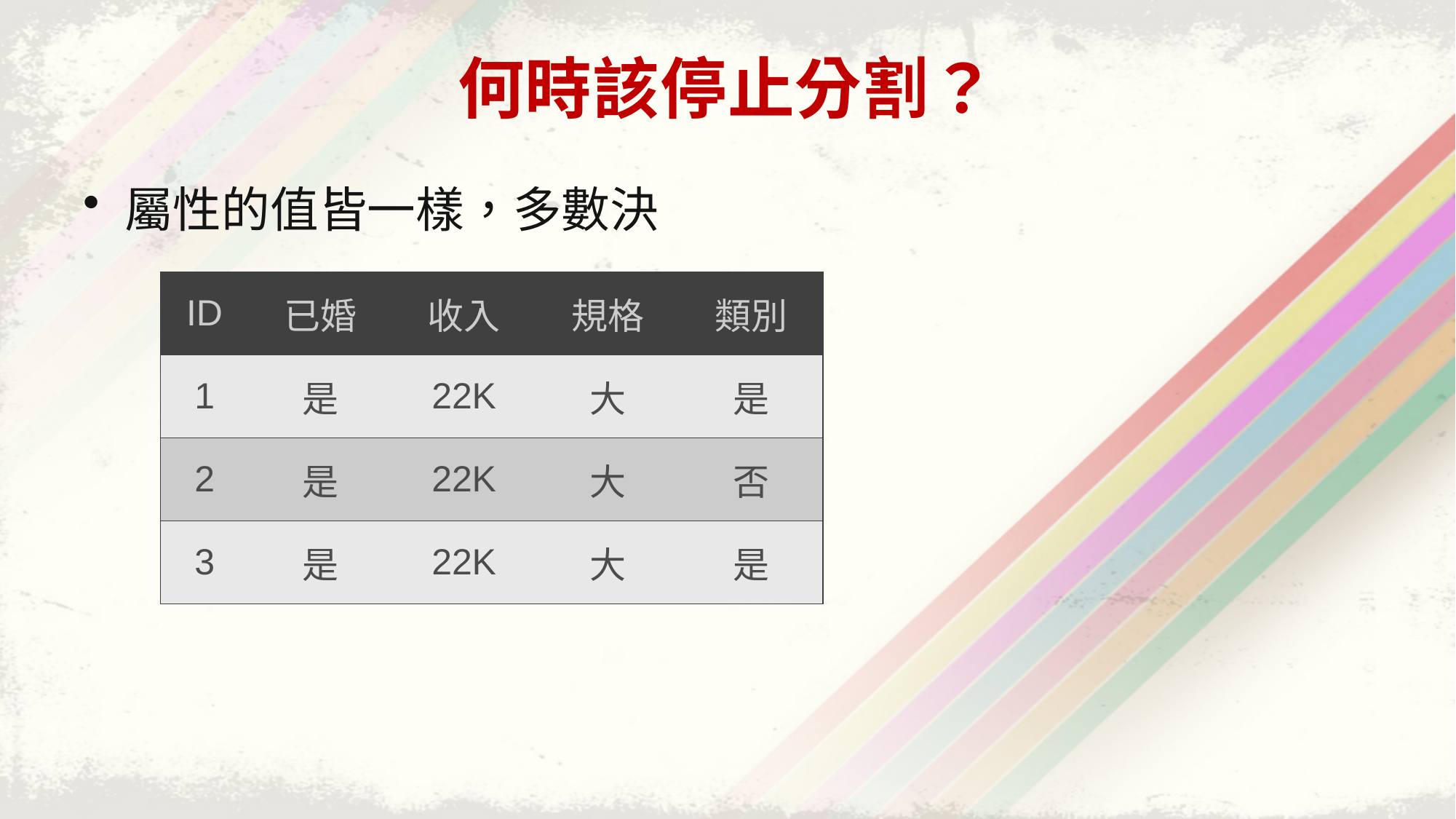

# 何時該停止分割？
屬性的值皆一樣，多數決
| ID | 已婚 | 收入 | 規格 | 類別 |
| --- | --- | --- | --- | --- |
| 1 | 是 | 22K | 大 | 是 |
| 2 | 是 | 22K | 大 | 否 |
| 3 | 是 | 22K | 大 | 是 |